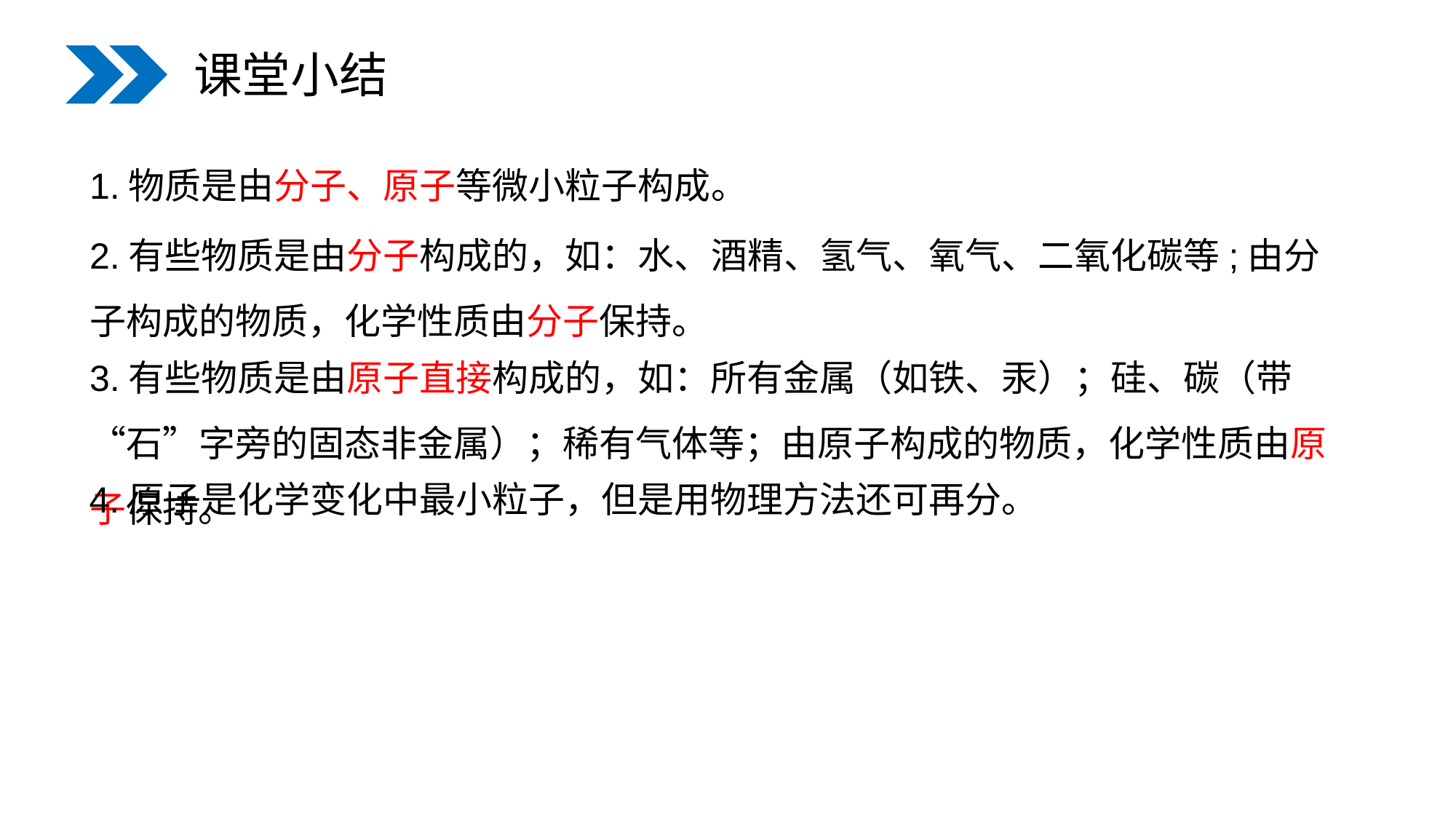

课堂小结

1.物质是由分子、原子等微小粒子构成。
2.有些物质是由分子构成的，如：水、酒精、氢气、氧气、二氧化碳等;由分子构成的物质，化学性质由分子保持。
3.有些物质是由原子直接构成的，如：所有金属（如铁、汞）；硅、碳（带“石”字旁的固态非金属）；稀有气体等；由原子构成的物质，化学性质由原子保持。
    4.原子是化学变化中最小粒子，但是用物理方法还可再分。